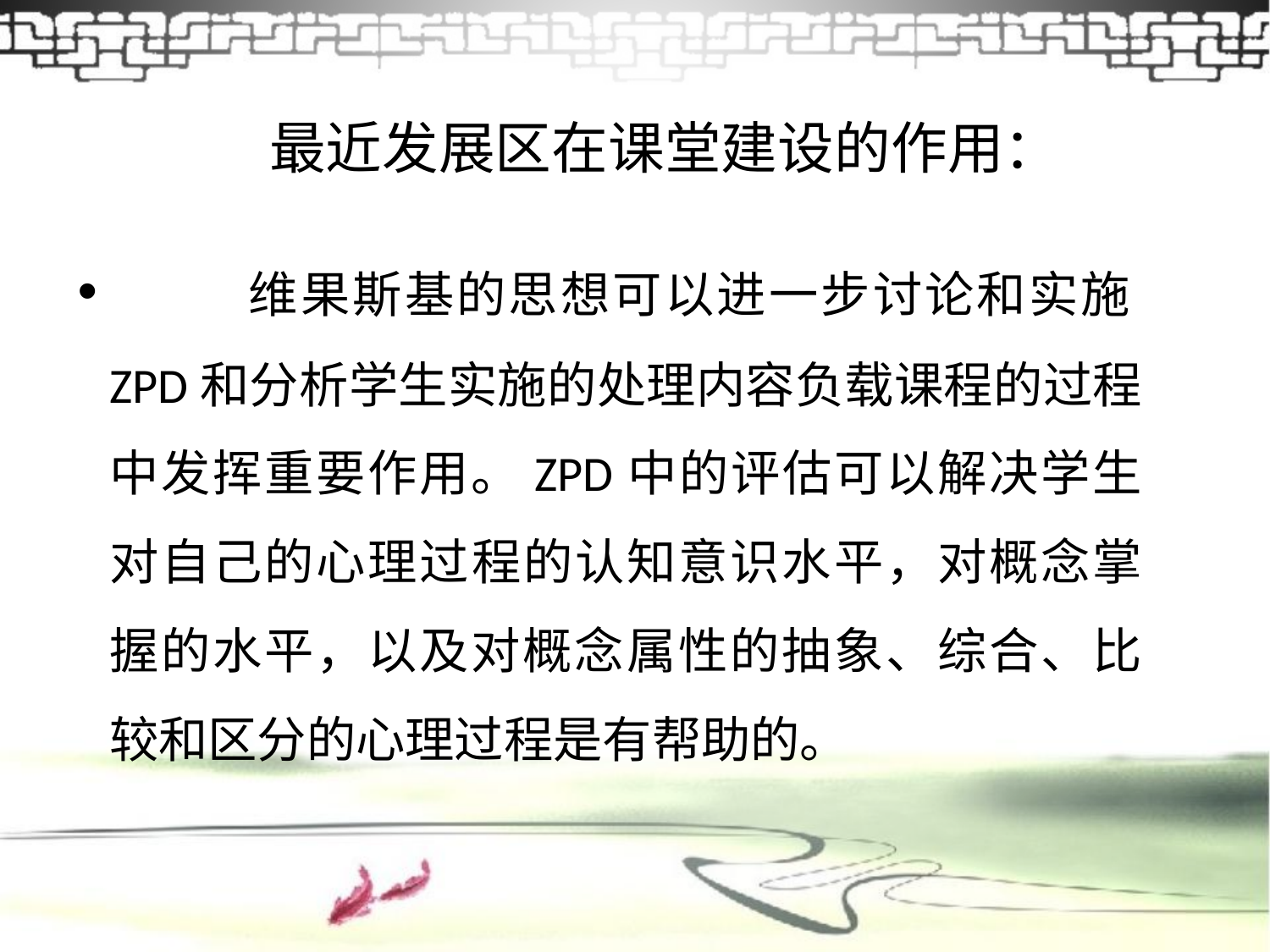

最近发展区在课堂建设的作用：
        维果斯基的思想可以进一步讨论和实施ZPD和分析学生实施的处理内容负载课程的过程中发挥重要作用。ZPD中的评估可以解决学生对自己的心理过程的认知意识水平，对概念掌握的水平，以及对概念属性的抽象、综合、比较和区分的心理过程是有帮助的。